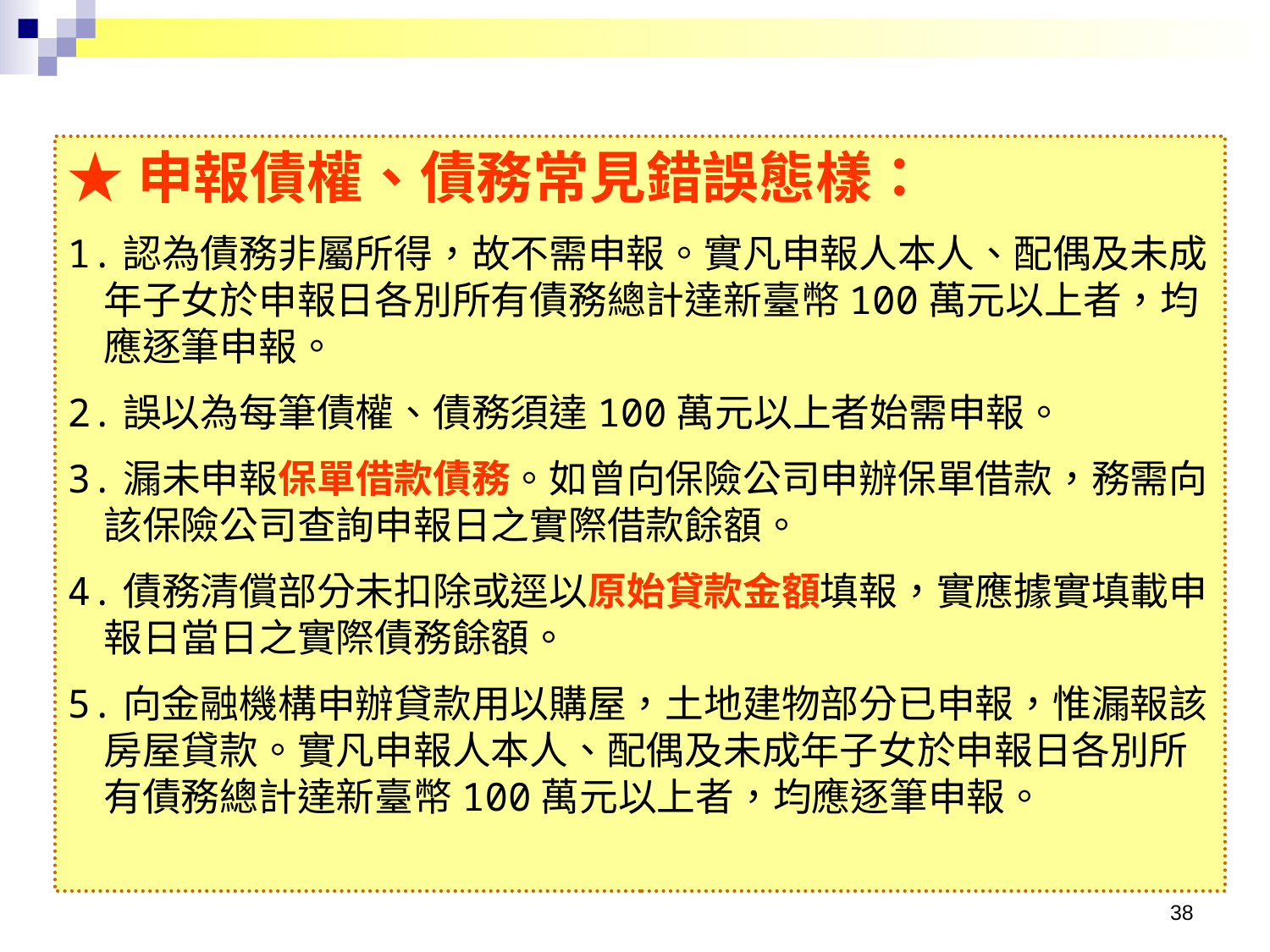

★申報債權、債務常見錯誤態樣：
1.認為債務非屬所得，故不需申報。實凡申報人本人、配偶及未成年子女於申報日各別所有債務總計達新臺幣100萬元以上者，均應逐筆申報。
2.誤以為每筆債權、債務須達100萬元以上者始需申報。
3.漏未申報保單借款債務。如曾向保險公司申辦保單借款，務需向該保險公司查詢申報日之實際借款餘額。
4.債務清償部分未扣除或逕以原始貸款金額填報，實應據實填載申報日當日之實際債務餘額。
5.向金融機構申辦貸款用以購屋，土地建物部分已申報，惟漏報該房屋貸款。實凡申報人本人、配偶及未成年子女於申報日各別所有債務總計達新臺幣100萬元以上者，均應逐筆申報。

38